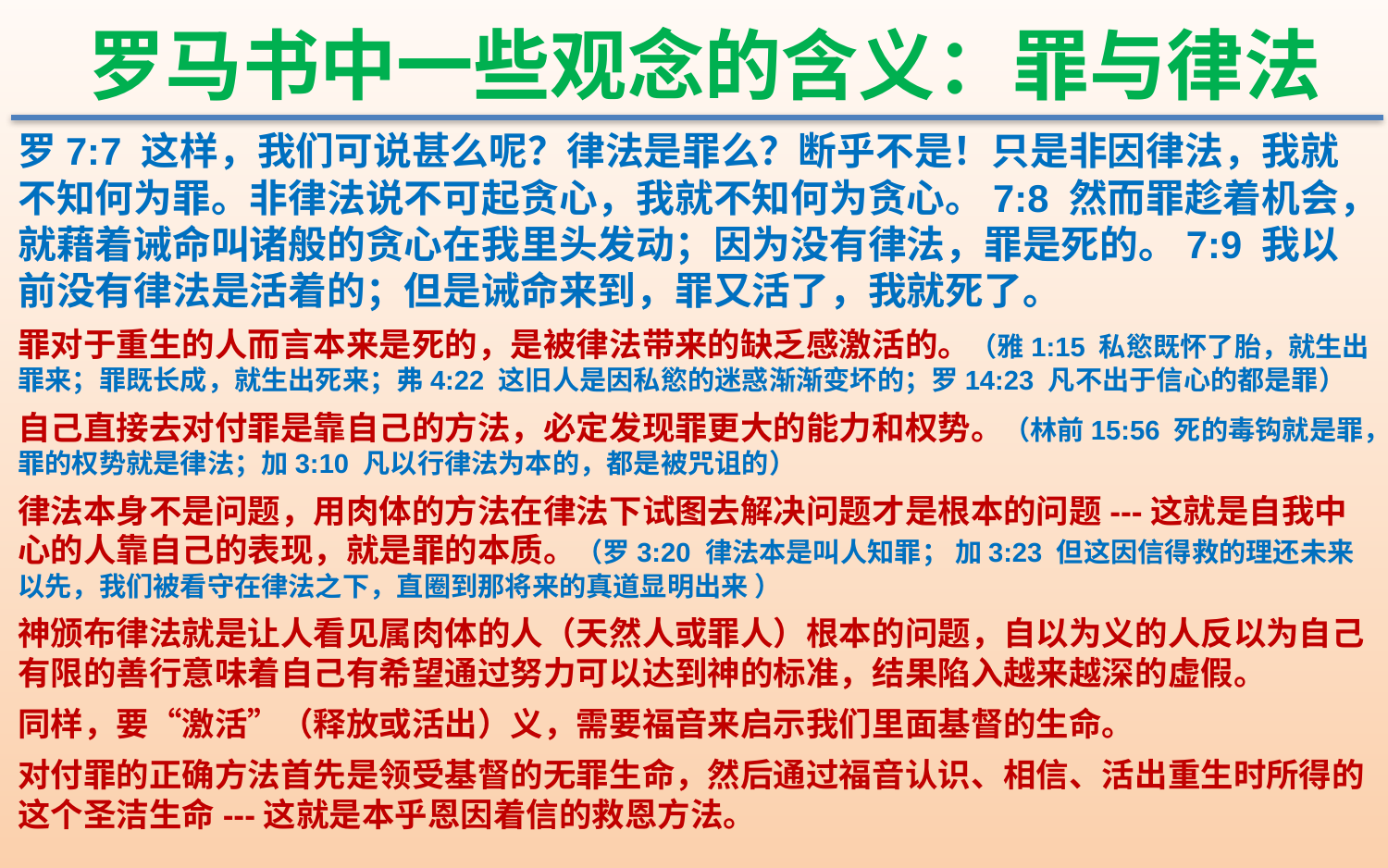

罗马书中一些观念的含义：罪与律法
罗7:7 这样，我们可说甚么呢？律法是罪么？断乎不是！只是非因律法，我就不知何为罪。非律法说不可起贪心，我就不知何为贪心。7:8 然而罪趁着机会，就藉着诫命叫诸般的贪心在我里头发动；因为没有律法，罪是死的。7:9 我以前没有律法是活着的；但是诫命来到，罪又活了，我就死了。
罪对于重生的人而言本来是死的，是被律法带来的缺乏感激活的。（雅1:15 私慾既怀了胎，就生出罪来；罪既长成，就生出死来；弗4:22 这旧人是因私慾的迷惑渐渐变坏的；罗14:23 凡不出于信心的都是罪）
自己直接去对付罪是靠自己的方法，必定发现罪更大的能力和权势。（林前15:56 死的毒钩就是罪，罪的权势就是律法；加3:10 凡以行律法为本的，都是被咒诅的）
律法本身不是问题，用肉体的方法在律法下试图去解决问题才是根本的问题---这就是自我中心的人靠自己的表现，就是罪的本质。（罗3:20 律法本是叫人知罪； 加3:23 但这因信得救的理还未来以先，我们被看守在律法之下，直圈到那将来的真道显明出来 ）
神颁布律法就是让人看见属肉体的人（天然人或罪人）根本的问题，自以为义的人反以为自己有限的善行意味着自己有希望通过努力可以达到神的标准，结果陷入越来越深的虚假。
同样，要“激活”（释放或活出）义，需要福音来启示我们里面基督的生命。
对付罪的正确方法首先是领受基督的无罪生命，然后通过福音认识、相信、活出重生时所得的这个圣洁生命---这就是本乎恩因着信的救恩方法。